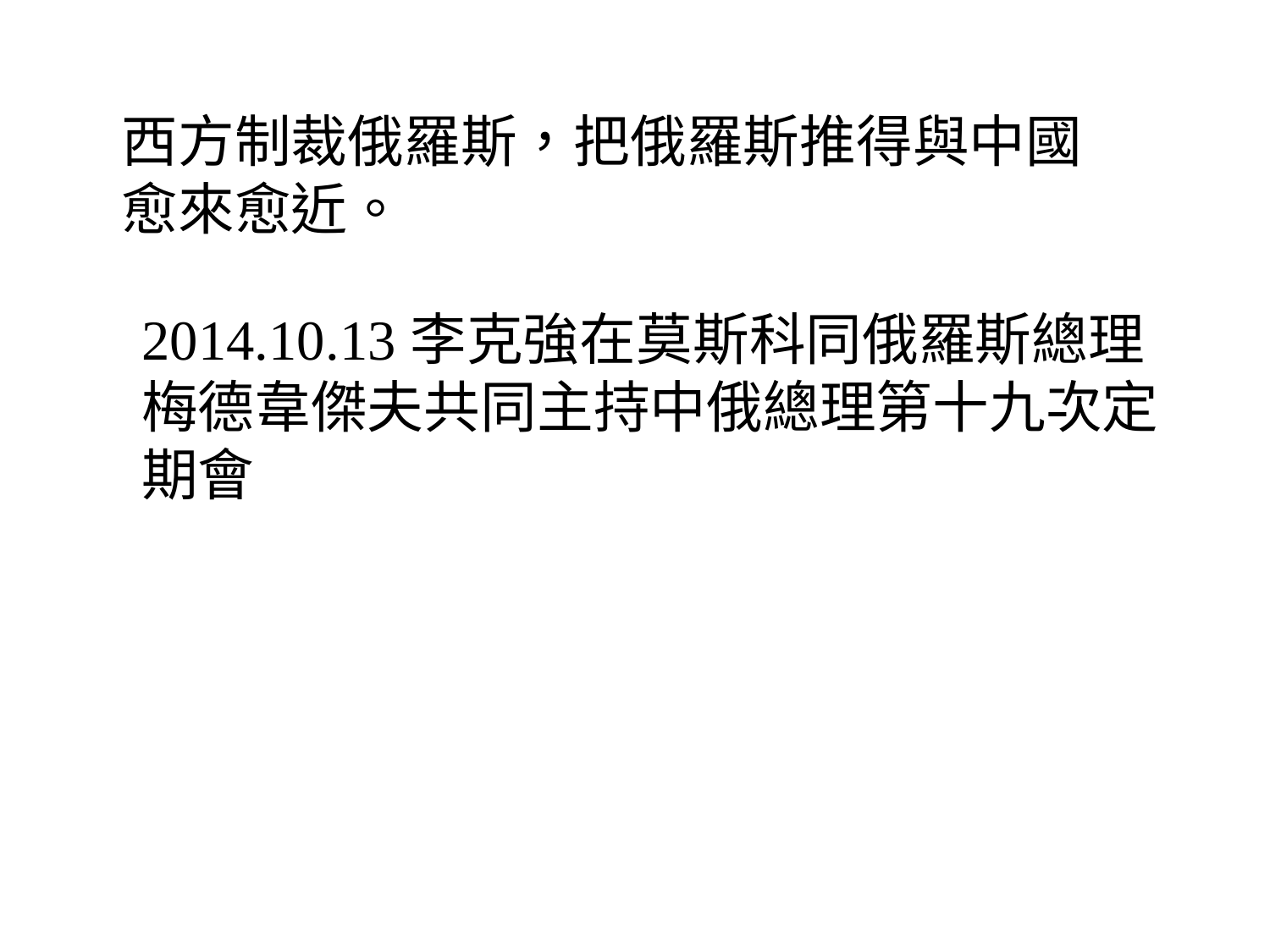

西方制裁俄羅斯，把俄羅斯推得與中國愈來愈近。
2014.10.13李克強在莫斯科同俄羅斯總理梅德韋傑夫共同主持中俄總理第十九次定期會